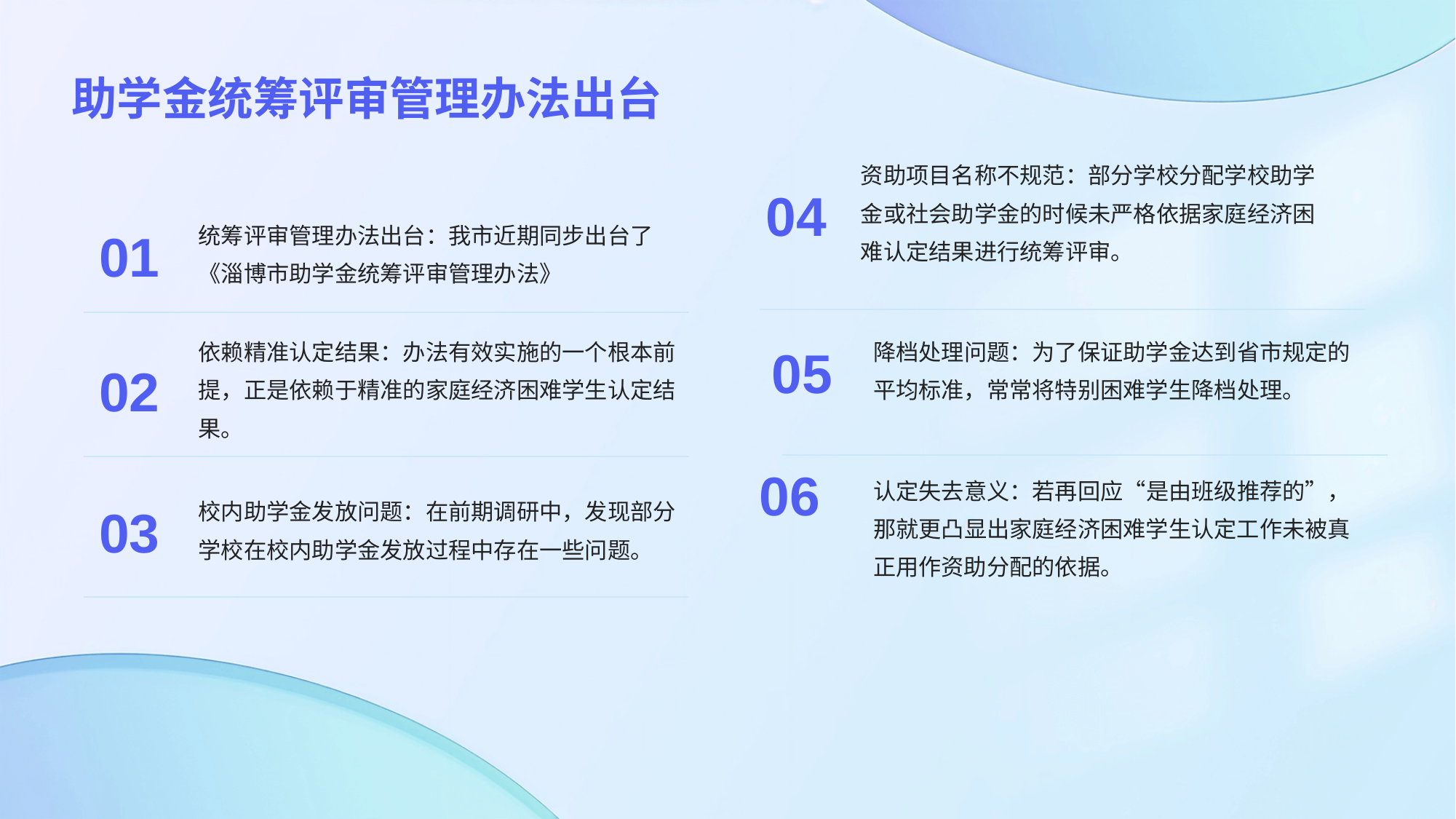

助学金统筹评审管理办法出台
资助项目名称不规范：部分学校分配学校助学金或社会助学金的时候未严格依据家庭经济困难认定结果进行统筹评审。
04
统筹评审管理办法出台：我市近期同步出台了《淄博市助学金统筹评审管理办法》
01
降档处理问题：为了保证助学金达到省市规定的平均标准，常常将特别困难学生降档处理。
依赖精准认定结果：办法有效实施的一个根本前提，正是依赖于精准的家庭经济困难学生认定结果。
05
02
06
认定失去意义：若再回应“是由班级推荐的”，那就更凸显出家庭经济困难学生认定工作未被真正用作资助分配的依据。
校内助学金发放问题：在前期调研中，发现部分学校在校内助学金发放过程中存在一些问题。
03